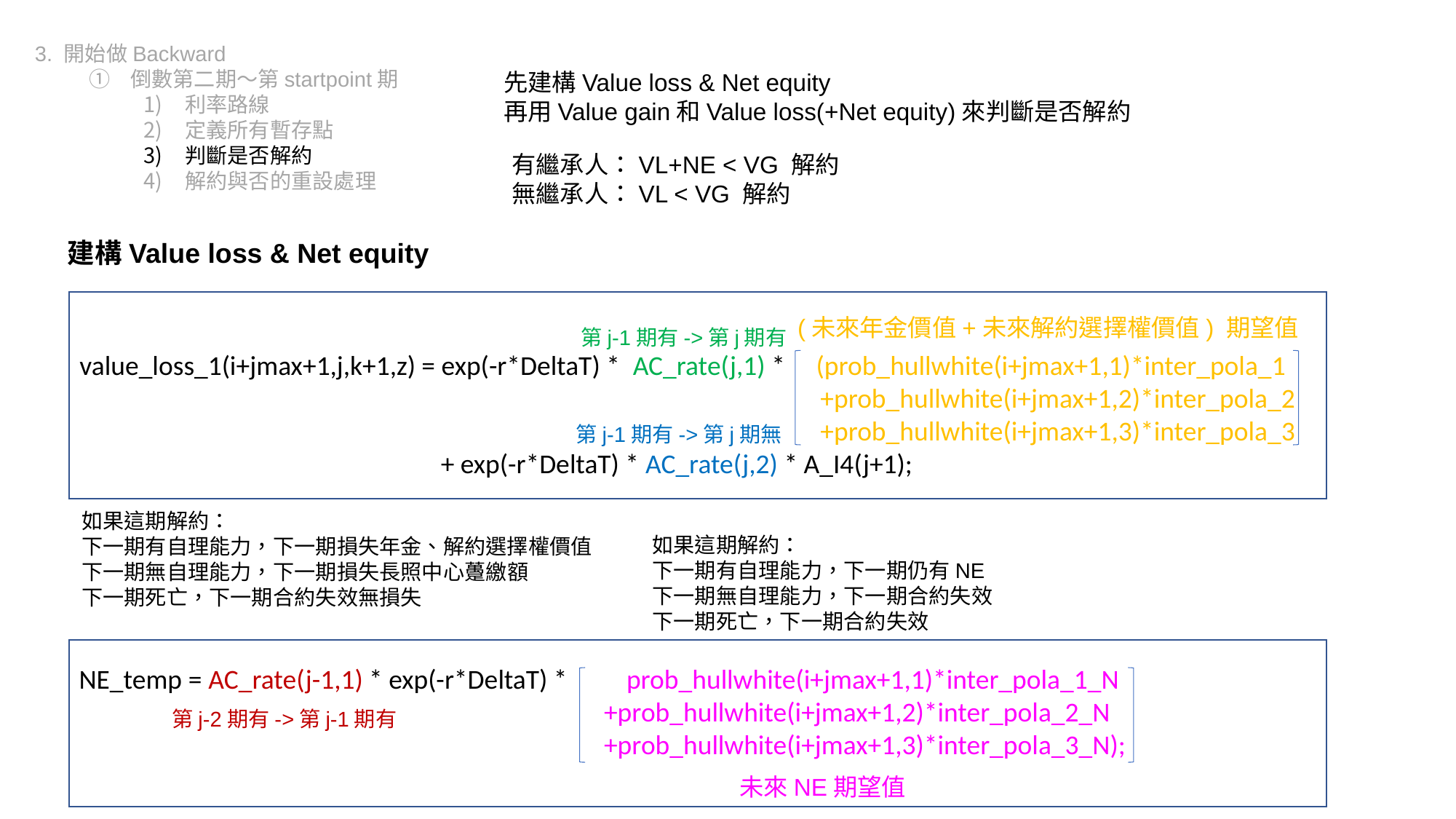

3. 開始做Backward
倒數第二期～第startpoint期
利率路線
定義所有暫存點
判斷是否解約
解約與否的重設處理
先建構Value loss & Net equity
再用Value gain和Value loss(+Net equity)來判斷是否解約
有繼承人：VL+NE < VG 解約
無繼承人：VL < VG 解約
建構Value loss & Net equity

(未來年金價值+未來解約選擇權價值) 期望值
第j-1期有->第j期有
value_loss_1(i+jmax+1,j,k+1,z) = exp(-r*DeltaT) *  AC_rate(j,1) *     (prob_hullwhite(i+jmax+1,1)*inter_pola_1
					　　　　    　　+prob_hullwhite(i+jmax+1,2)*inter_pola_2
					　　　　 　　   +prob_hullwhite(i+jmax+1,3)*inter_pola_3
		　　　　　+ exp(-r*DeltaT) * AC_rate(j,2) * A_I4(j+1);

第j-1期有->第j期無

如果這期解約：
下一期有自理能力，下一期損失年金、解約選擇權價值
下一期無自理能力，下一期損失長照中心躉繳額
下一期死亡，下一期合約失效無損失
如果這期解約：
下一期有自理能力，下一期仍有NE
下一期無自理能力，下一期合約失效
下一期死亡，下一期合約失效

NE_temp = AC_rate(j-1,1) * exp(-r*DeltaT) *  　 prob_hullwhite(i+jmax+1,1)*inter_pola_1_N
				　　　+prob_hullwhite(i+jmax+1,2)*inter_pola_2_N
			   	　　　+prob_hullwhite(i+jmax+1,3)*inter_pola_3_N);
第j-2期有->第j-1期有
未來NE期望值